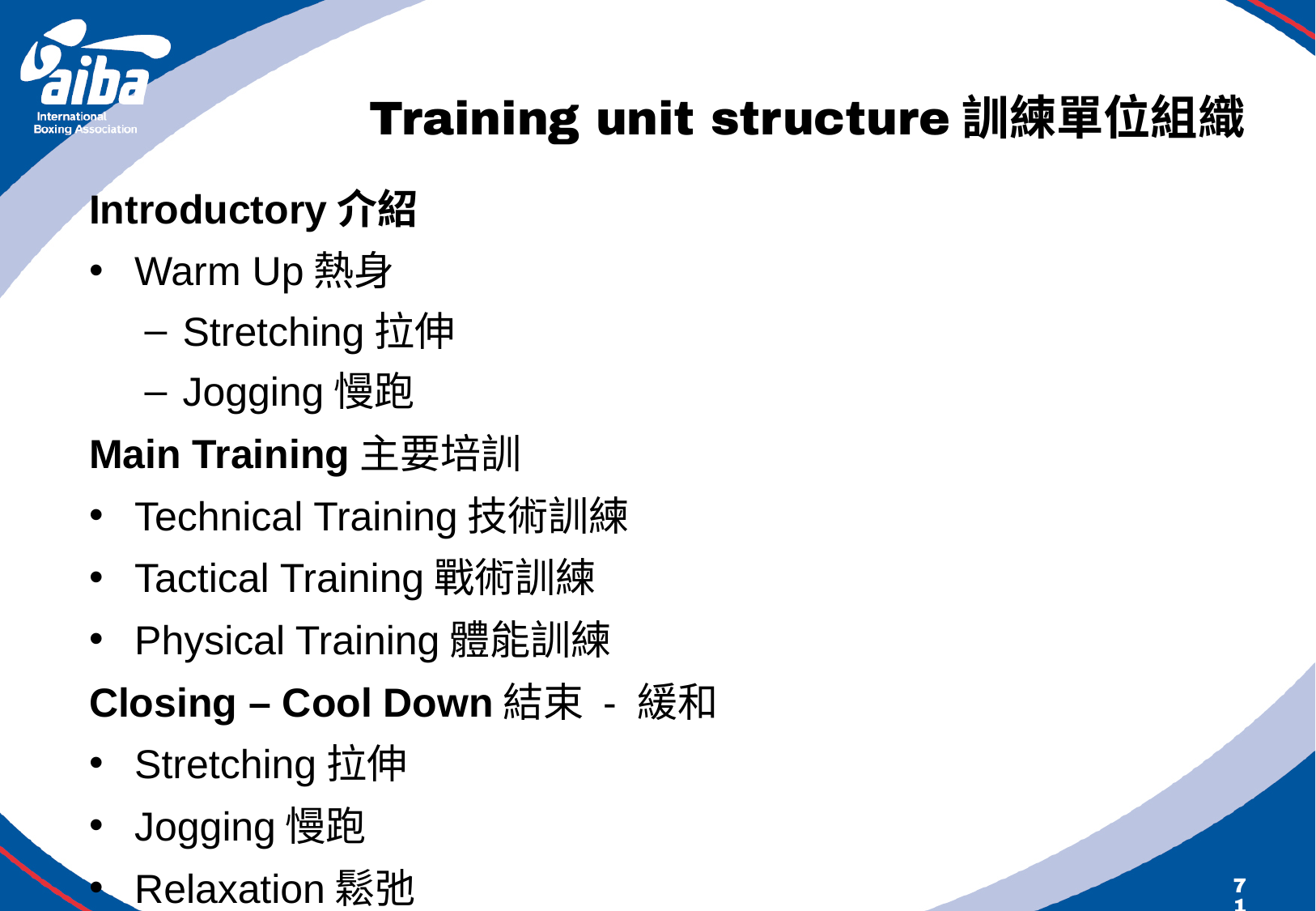

# Training unit structure訓練單位組織
Introductory介紹
Warm Up熱身
Stretching拉伸
Jogging慢跑
Main Training主要培訓
Technical Training技術訓練
Tactical Training戰術訓練
Physical Training體能訓練
Closing – Cool Down結束 - 緩和
Stretching拉伸
Jogging慢跑
Relaxation鬆弛

71